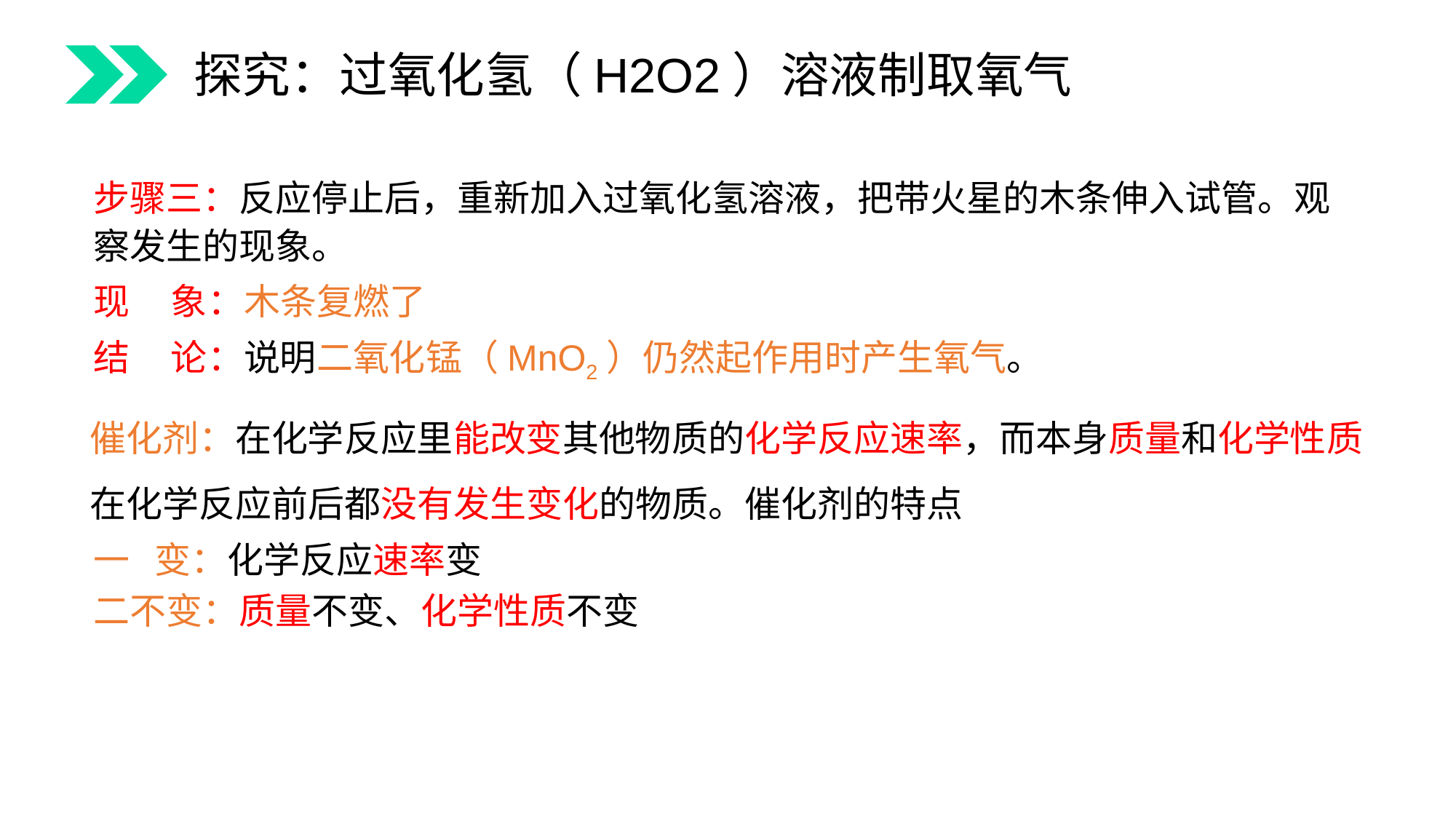

探究：过氧化氢（H2O2）溶液制取氧气
步骤三：反应停止后，重新加入过氧化氢溶液，把带火星的木条伸入试管。观察发生的现象。
现     象：木条复燃了
结     论：说明二氧化锰（MnO2）仍然起作用时产生氧气。
催化剂：在化学反应里能改变其他物质的化学反应速率，而本身质量和化学性质在化学反应前后都没有发生变化的物质。催化剂的特点
一   变：化学反应速率变
二不变：质量不变、化学性质不变